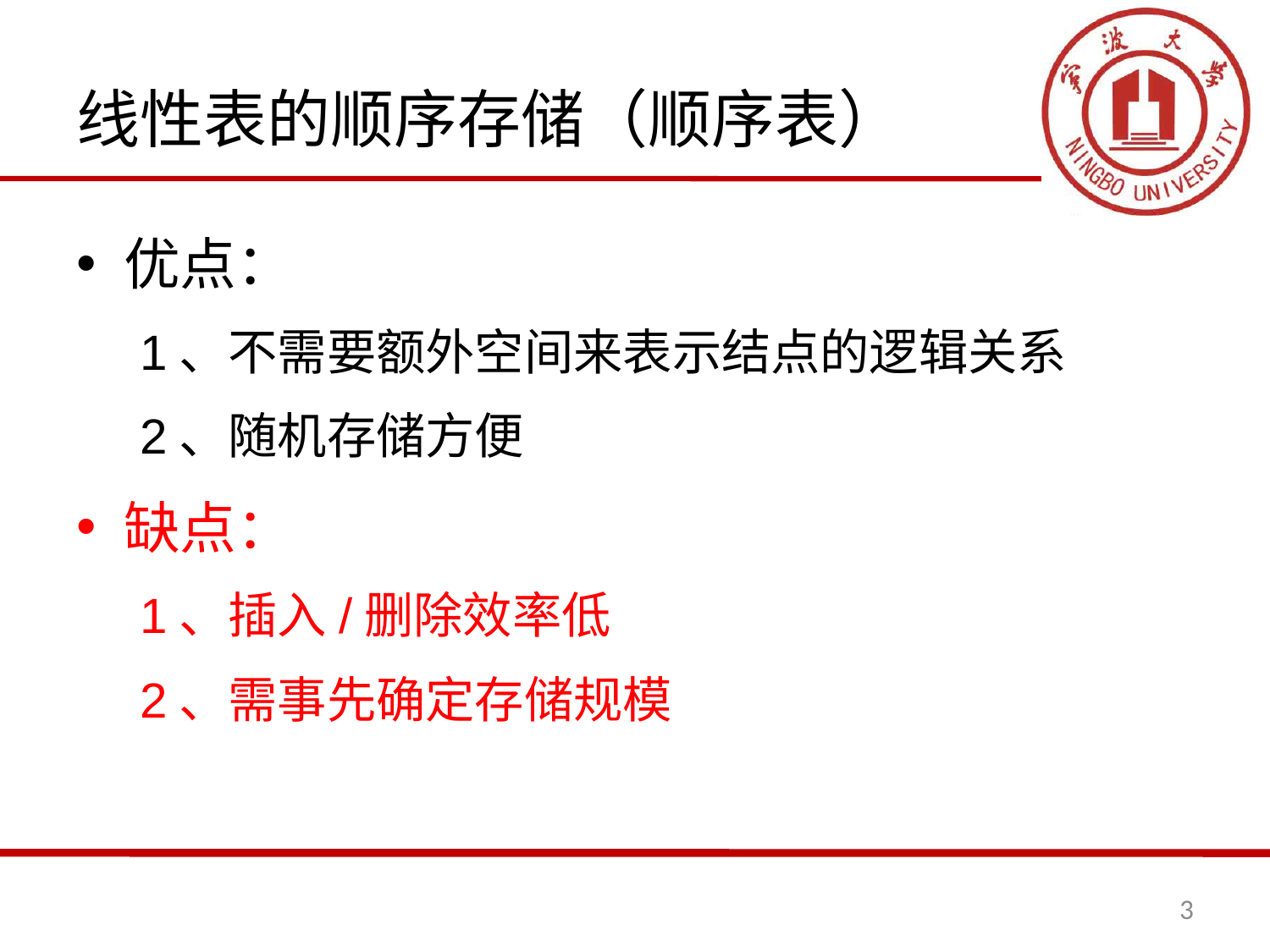

# 线性表的顺序存储（顺序表）
优点：
1、不需要额外空间来表示结点的逻辑关系
2、随机存储方便
缺点：
1、插入/删除效率低
2、需事先确定存储规模
3